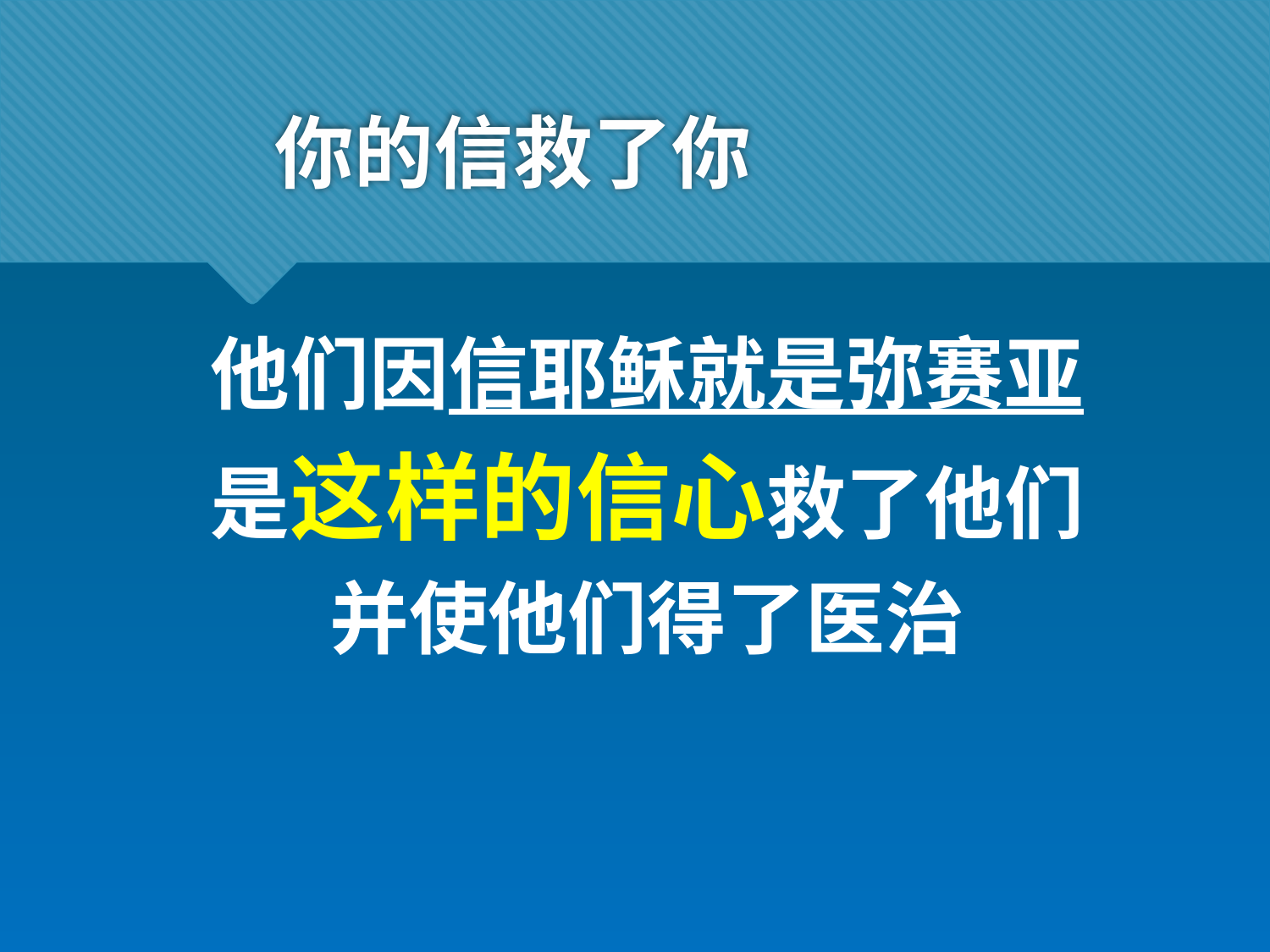

# 你的信救了你
他们因信耶稣就是弥赛亚
是这样的信心救了他们
并使他们得了医治